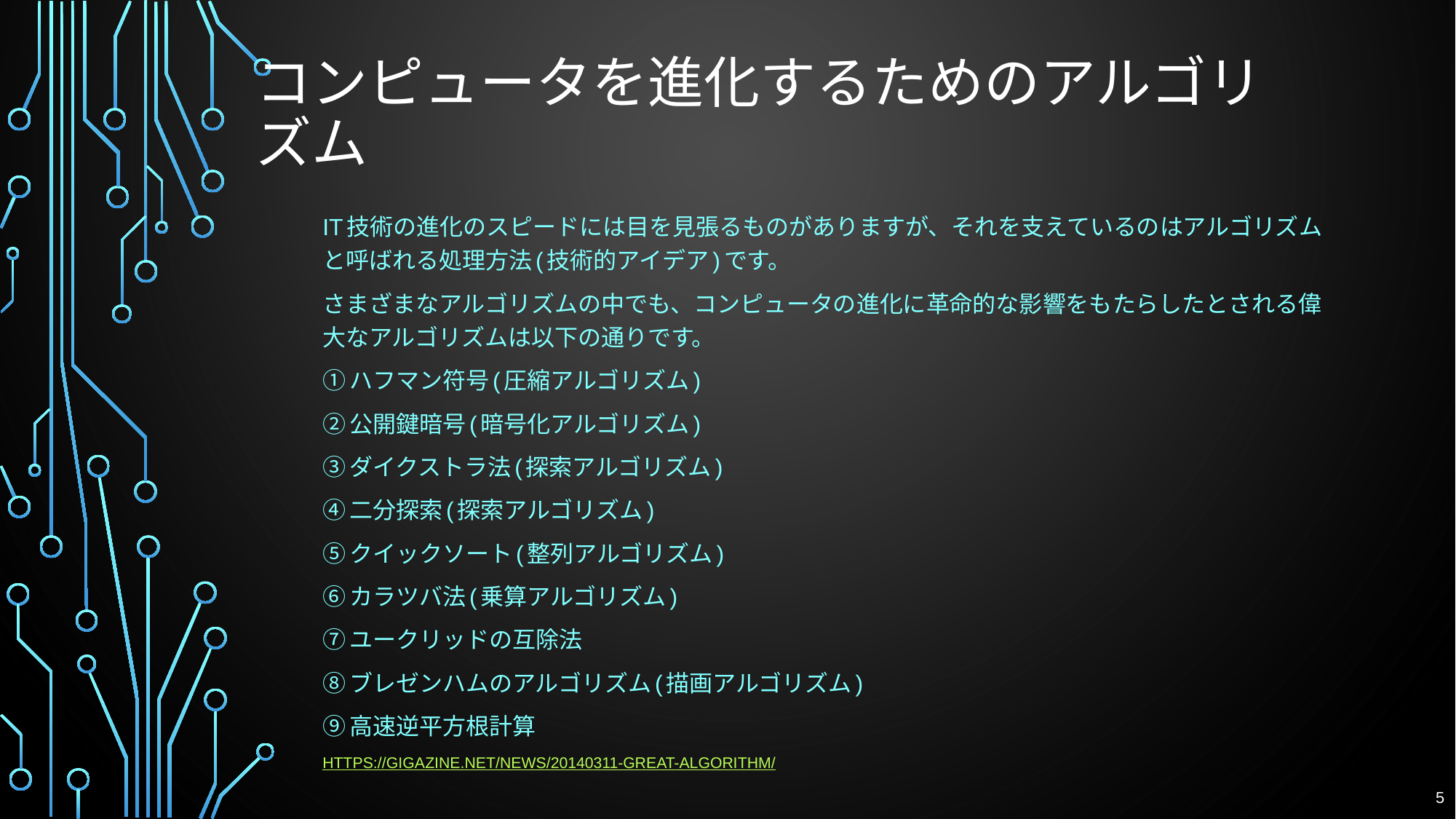

# コンピュータを進化するためのアルゴリズム
IT技術の進化のスピードには目を見張るものがありますが、それを支えているのはアルゴリズムと呼ばれる処理方法(技術的アイデア)です。
さまざまなアルゴリズムの中でも、コンピュータの進化に革命的な影響をもたらしたとされる偉大なアルゴリズムは以下の通りです。
①ハフマン符号(圧縮アルゴリズム)
②公開鍵暗号(暗号化アルゴリズム)
③ダイクストラ法(探索アルゴリズム)
④二分探索(探索アルゴリズム)
⑤クイックソート(整列アルゴリズム)
⑥カラツバ法(乗算アルゴリズム)
⑦ユークリッドの互除法
⑧ブレゼンハムのアルゴリズム(描画アルゴリズム)
⑨高速逆平方根計算
https://gigazine.net/news/20140311-great-algorithm/
5